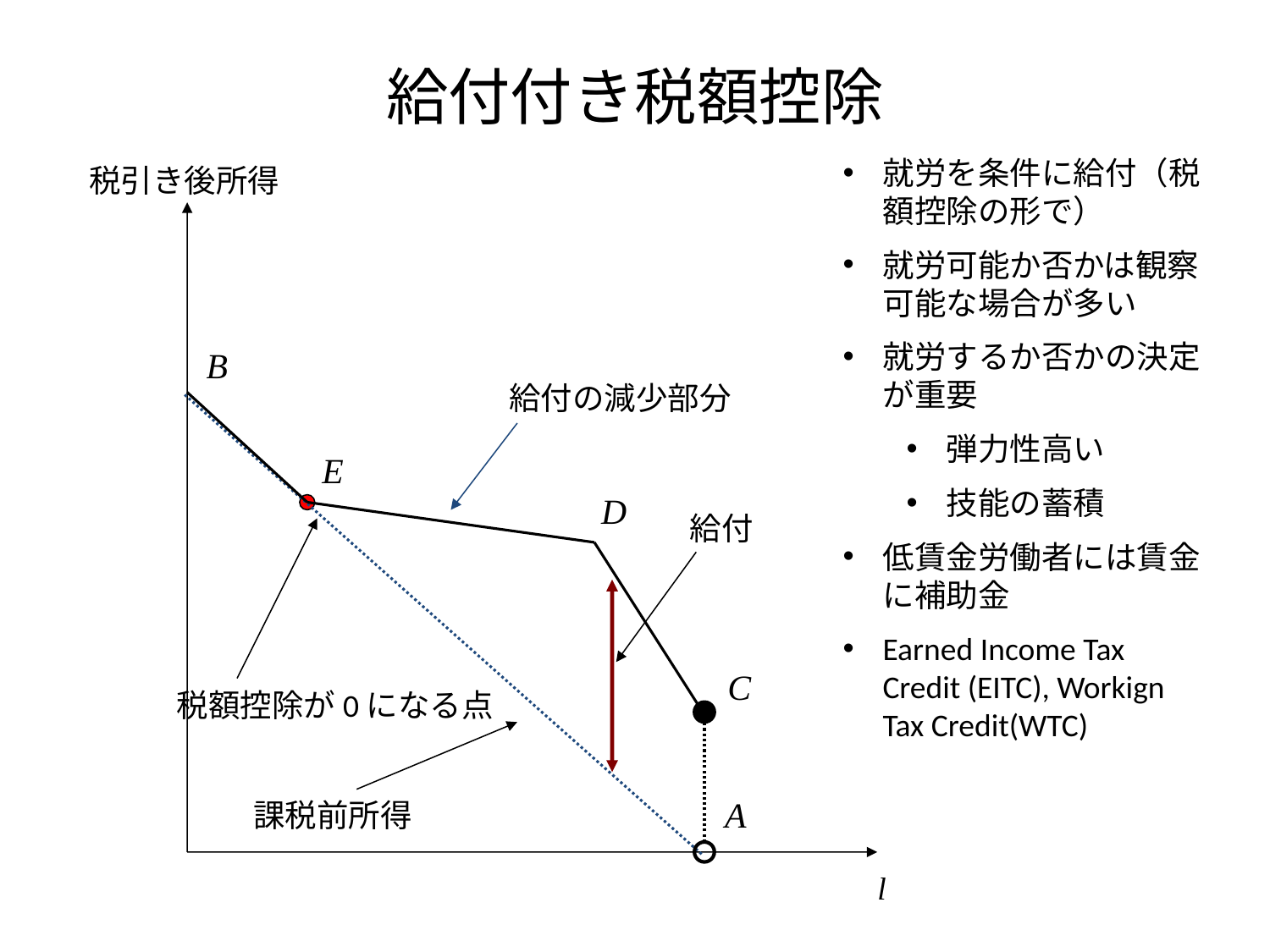

# 給付付き税額控除
就労を条件に給付（税額控除の形で）
就労可能か否かは観察可能な場合が多い
就労するか否かの決定が重要
弾力性高い
技能の蓄積
低賃金労働者には賃金に補助金
Earned Income Tax Credit (EITC), Workign Tax Credit(WTC)
税引き後所得

B
給付の減少部分

E
D

給付

C
税額控除が0になる点

A
課税前所得

l